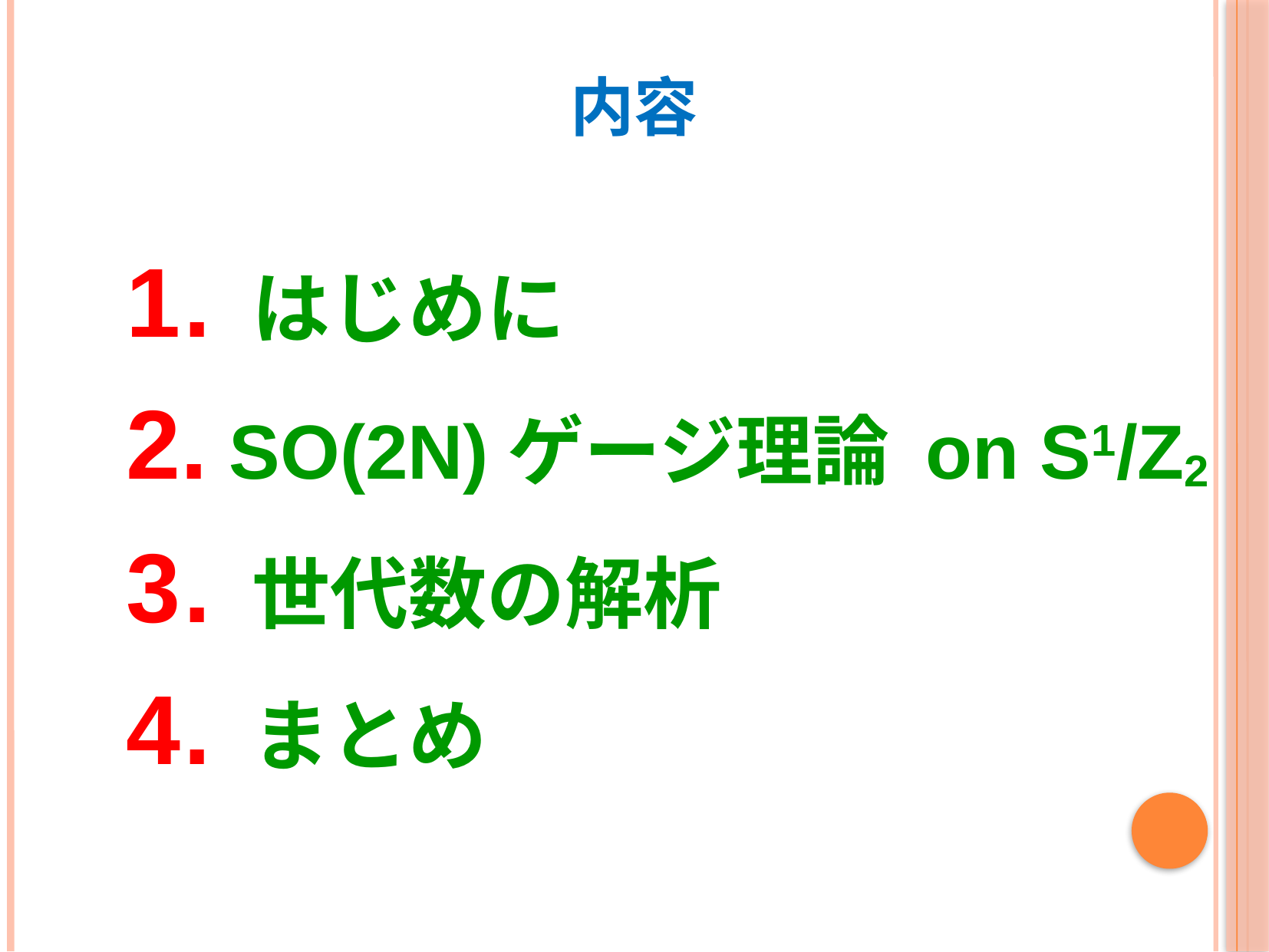

# 内容
 はじめに
 SO(2N)ゲージ理論 on S1/Z2
 世代数の解析
 まとめ